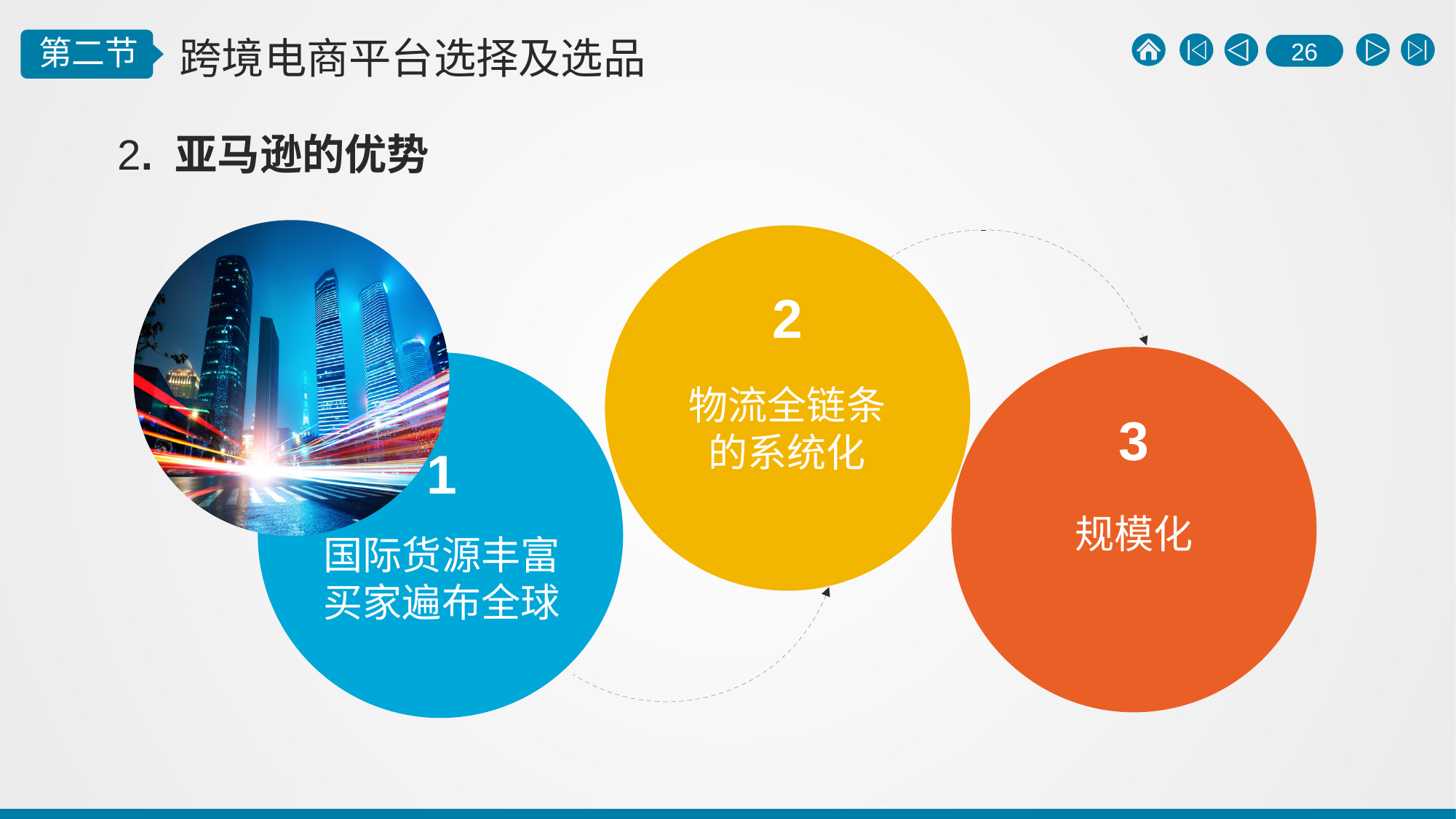

2. 亚马逊的优势

2

物流全链条的系统化
3
1
规模化
国际货源丰富买家遍布全球